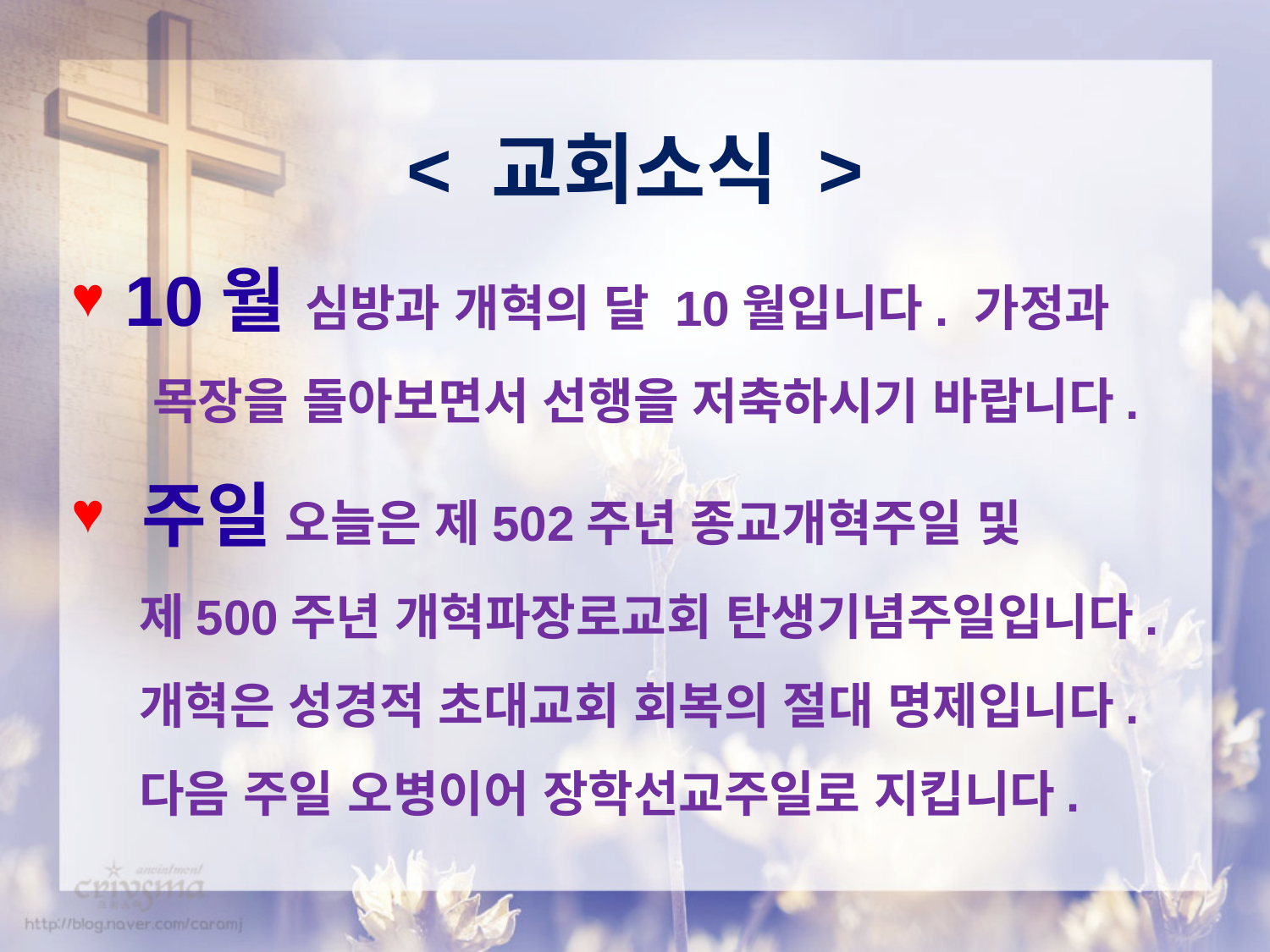

< 교회소식 >
 10월 심방과 개혁의 달 10월입니다. 가정과
     목장을 돌아보면서 선행을 저축하시기 바랍니다.
 주일 오늘은 제502주년 종교개혁주일 및
    제500주년 개혁파장로교회 탄생기념주일입니다.
    개혁은 성경적 초대교회 회복의 절대 명제입니다.
    다음 주일 오병이어 장학선교주일로 지킵니다.